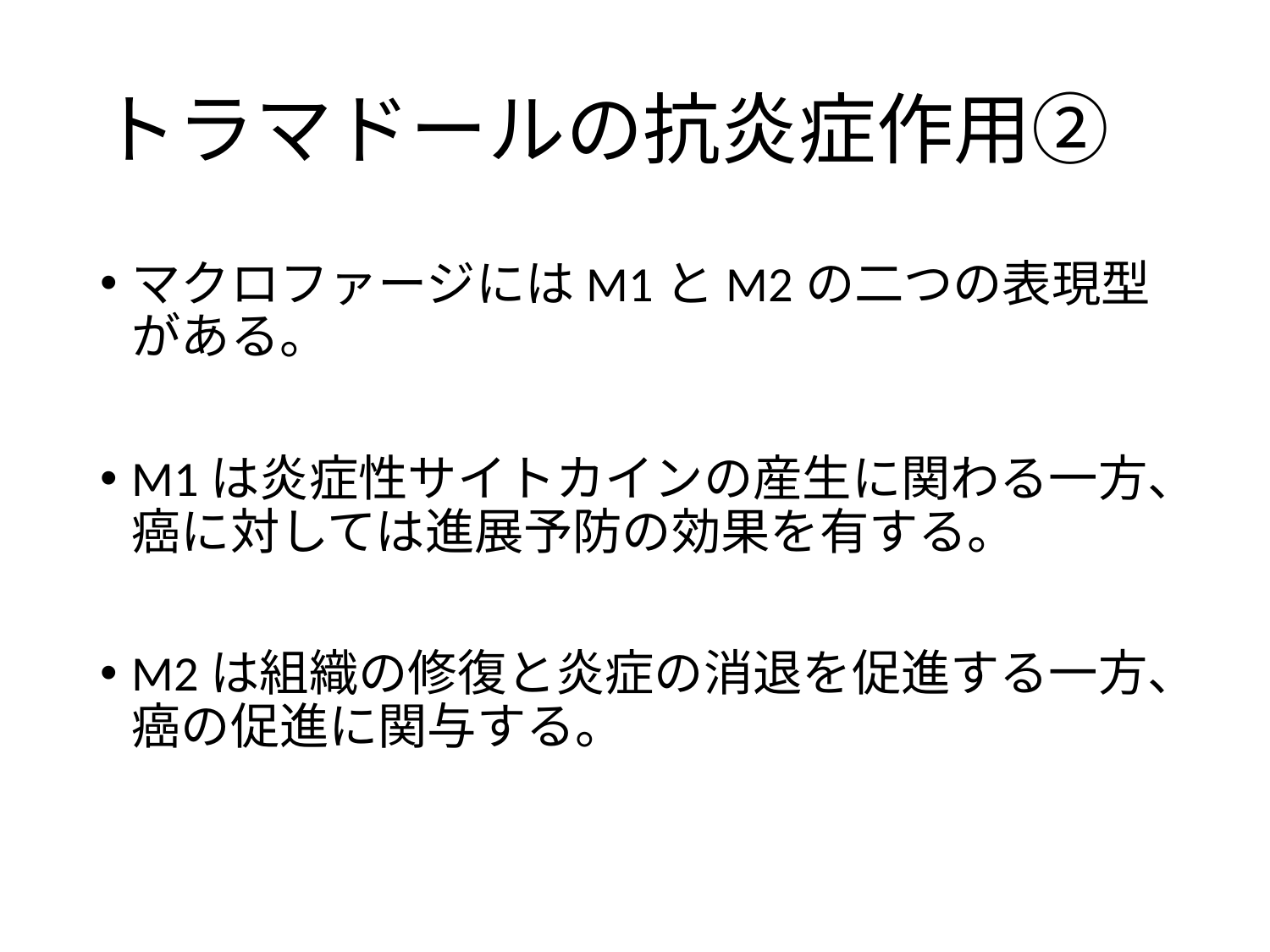

# トラマドールの抗炎症作用②
マクロファージにはM1とM2の二つの表現型がある。

M1は炎症性サイトカインの産生に関わる一方、癌に対しては進展予防の効果を有する。

M2は組織の修復と炎症の消退を促進する一方、癌の促進に関与する。